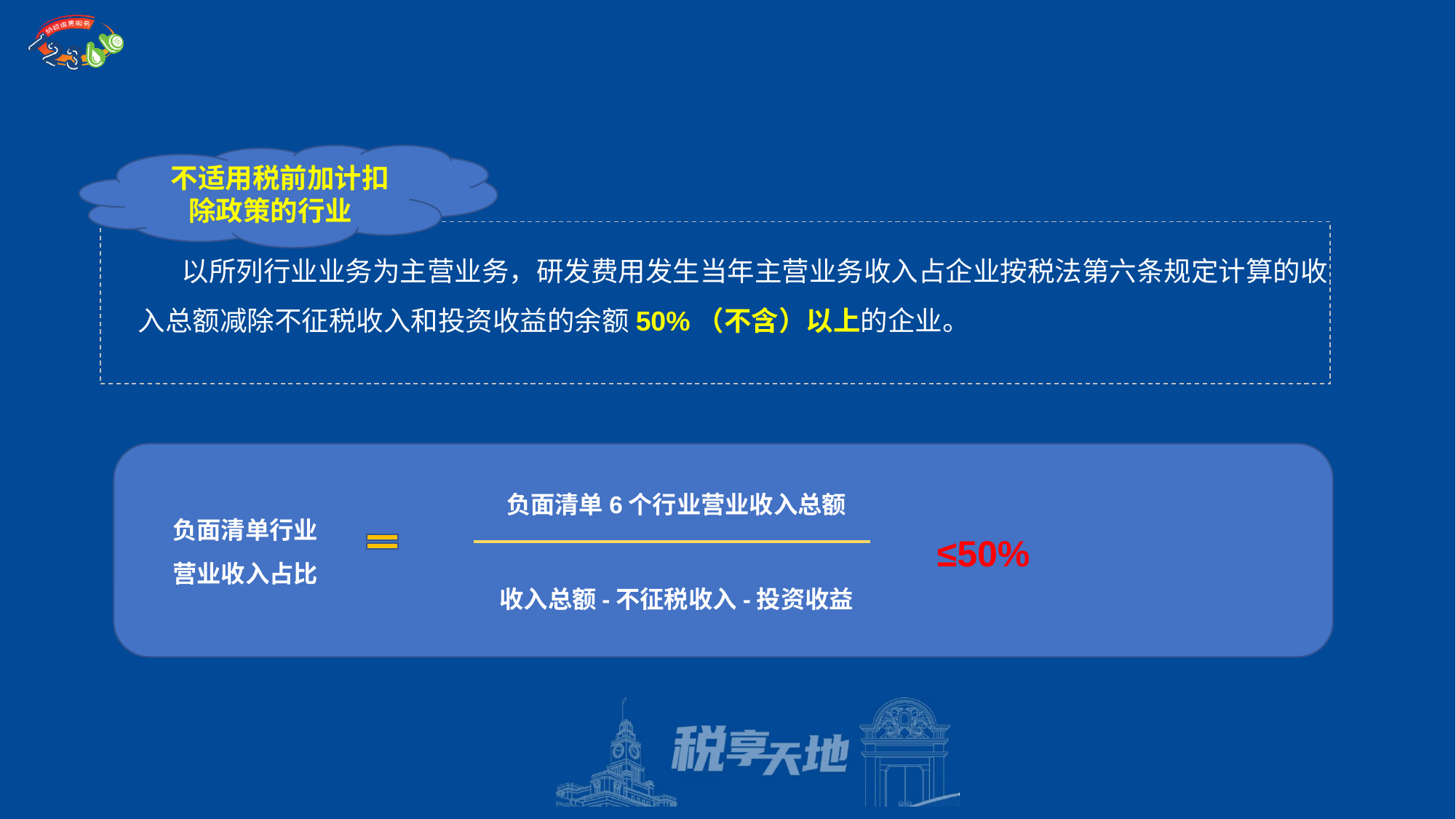

不适用税前加计扣除政策的行业

      以所列行业业务为主营业务，研发费用发生当年主营业务收入占企业按税法第六条规定计算的收入总额减除不征税收入和投资收益的余额50%（不含）以上的企业。

负面清单6个行业营业收入总额
负面清单行业
营业收入占比
≤50%

收入总额-不征税收入-投资收益